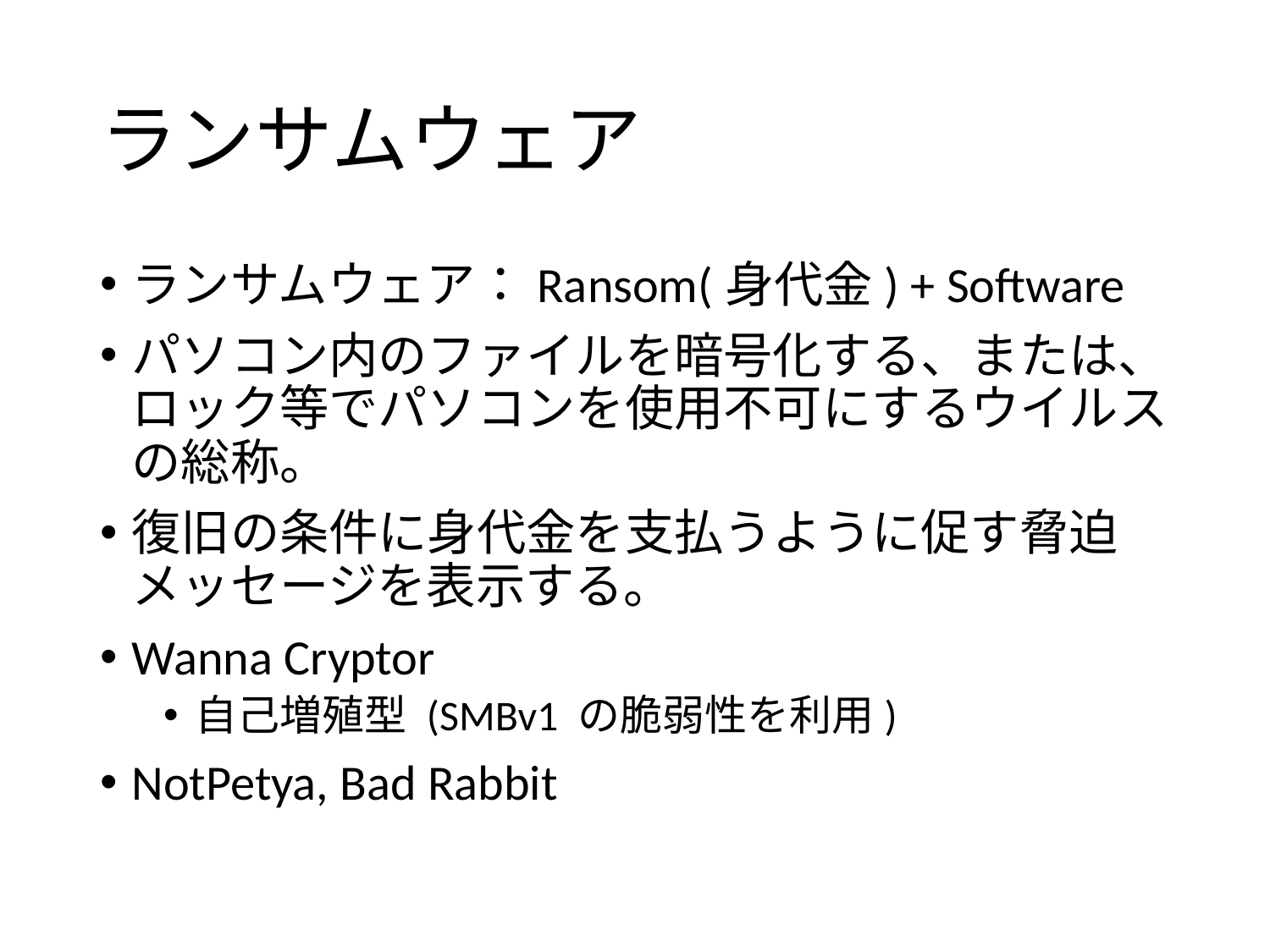

# ランサムウェア
ランサムウェア：Ransom(身代金) + Software
パソコン内のファイルを暗号化する、または、ロック等でパソコンを使用不可にするウイルスの総称。
復旧の条件に身代金を支払うように促す脅迫メッセージを表示する。
Wanna Cryptor
自己増殖型 (SMBv1 の脆弱性を利用)
NotPetya, Bad Rabbit